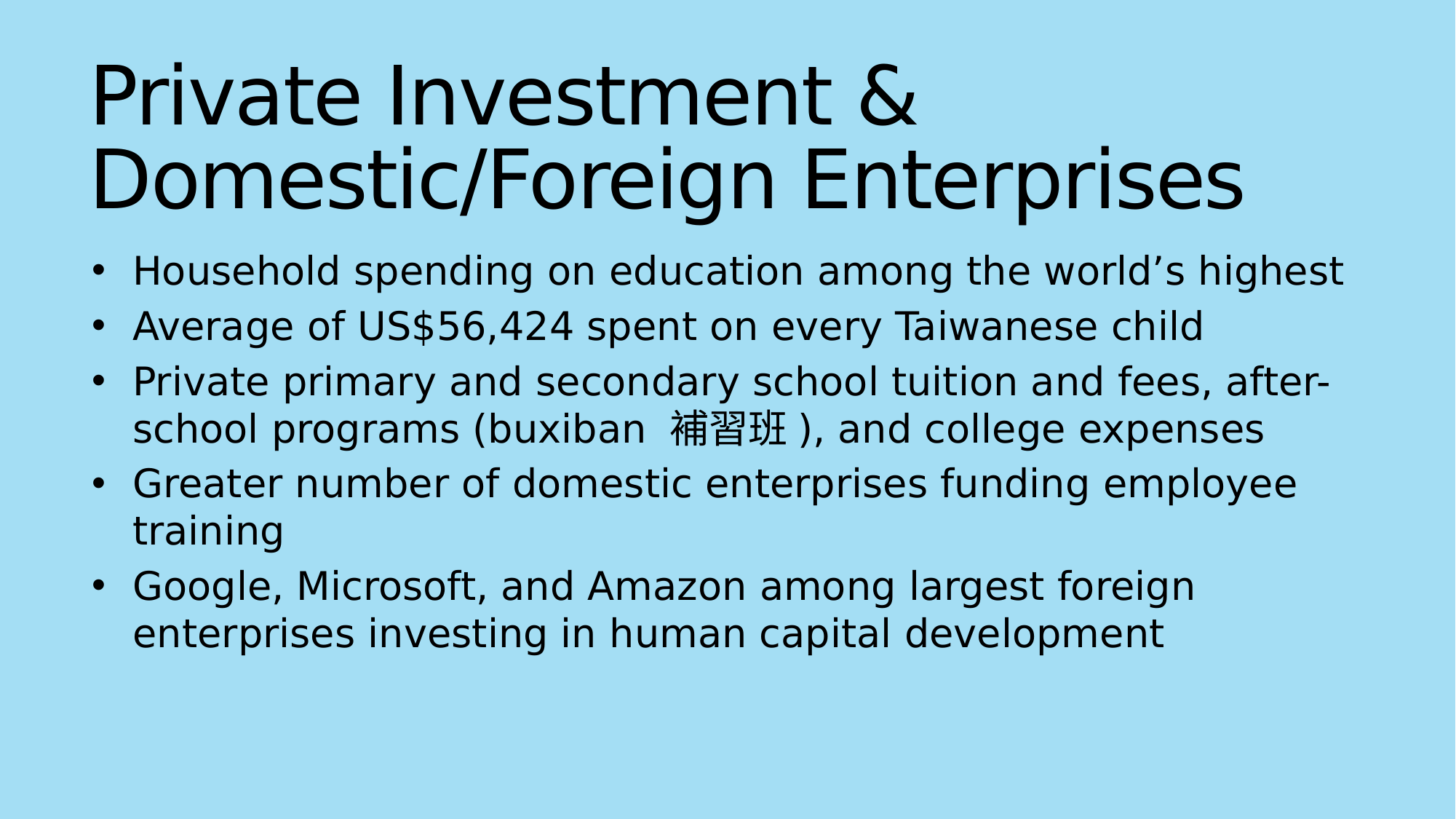

# Private Investment & Domestic/Foreign Enterprises
Household spending on education among the world’s highest
Average of US$56,424 spent on every Taiwanese child
Private primary and secondary school tuition and fees, after-school programs (buxiban 補習班), and college expenses
Greater number of domestic enterprises funding employee training
Google, Microsoft, and Amazon among largest foreign enterprises investing in human capital development